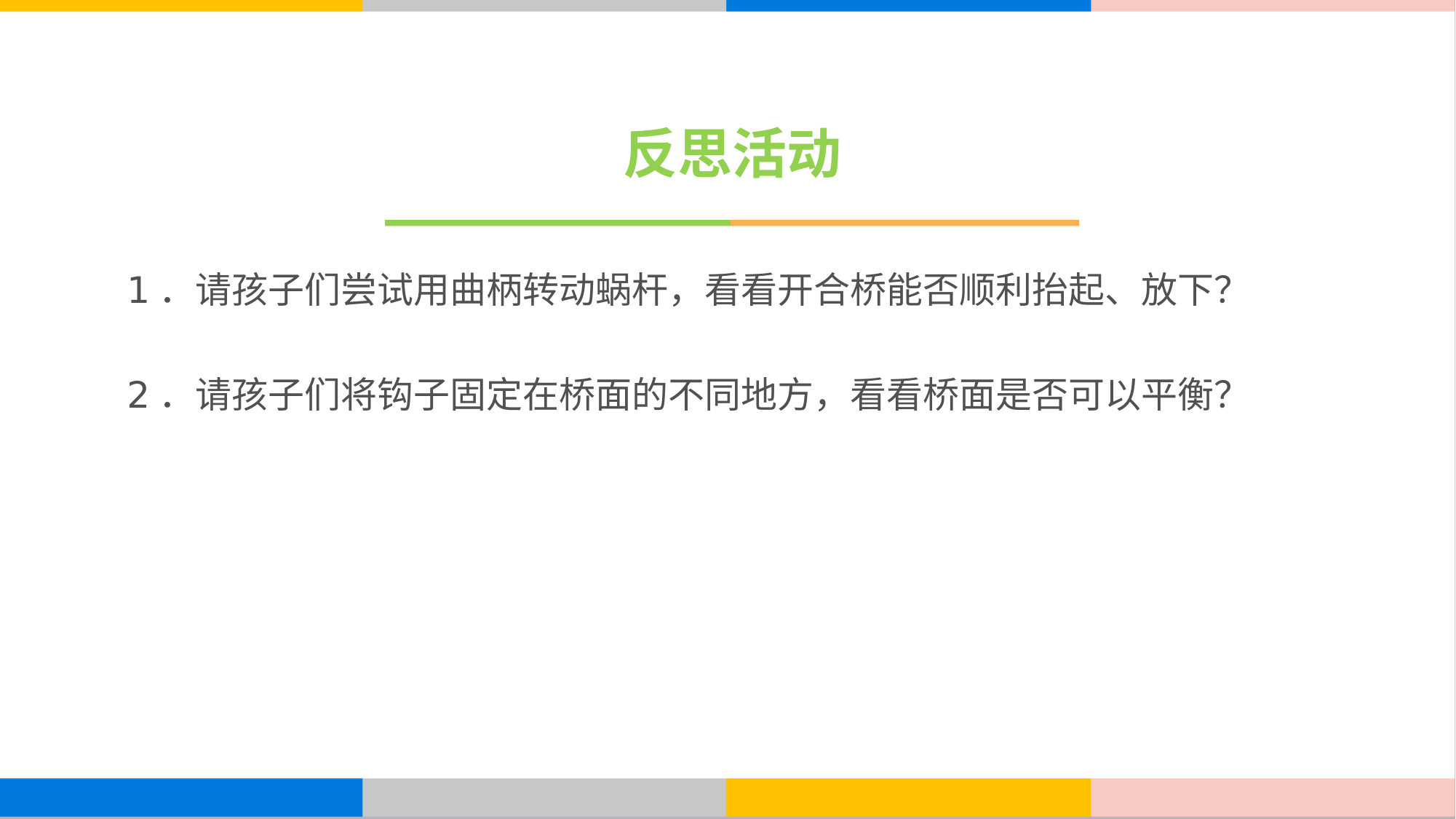

# 反思活动
1．请孩子们尝试用曲柄转动蜗杆，看看开合桥能否顺利抬起、放下？

2．请孩子们将钩子固定在桥面的不同地方，看看桥面是否可以平衡？